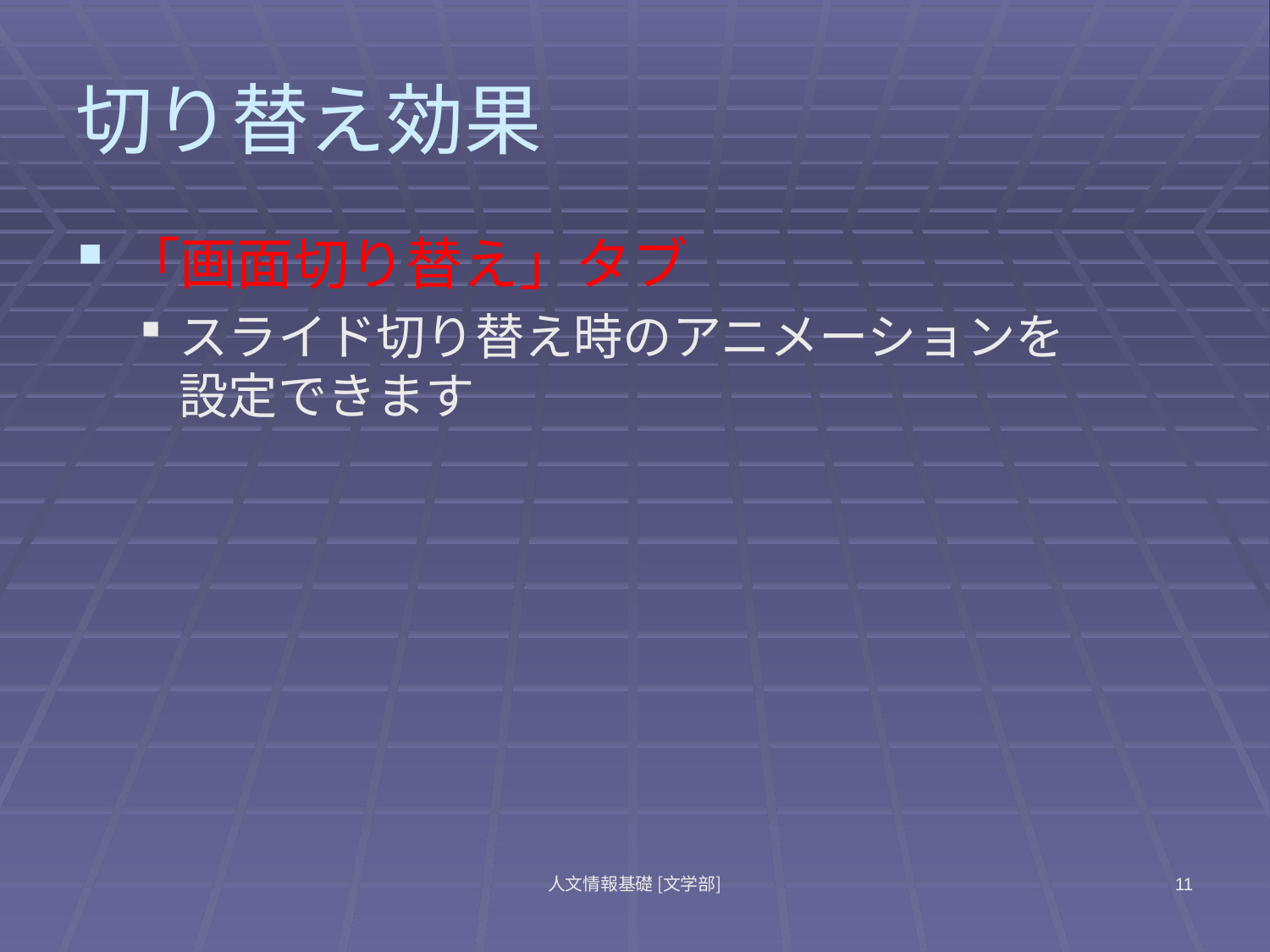

# 切り替え効果
「画面切り替え」タブ
スライド切り替え時のアニメーションを
設定できます
人文情報基礎 [文学部]
11